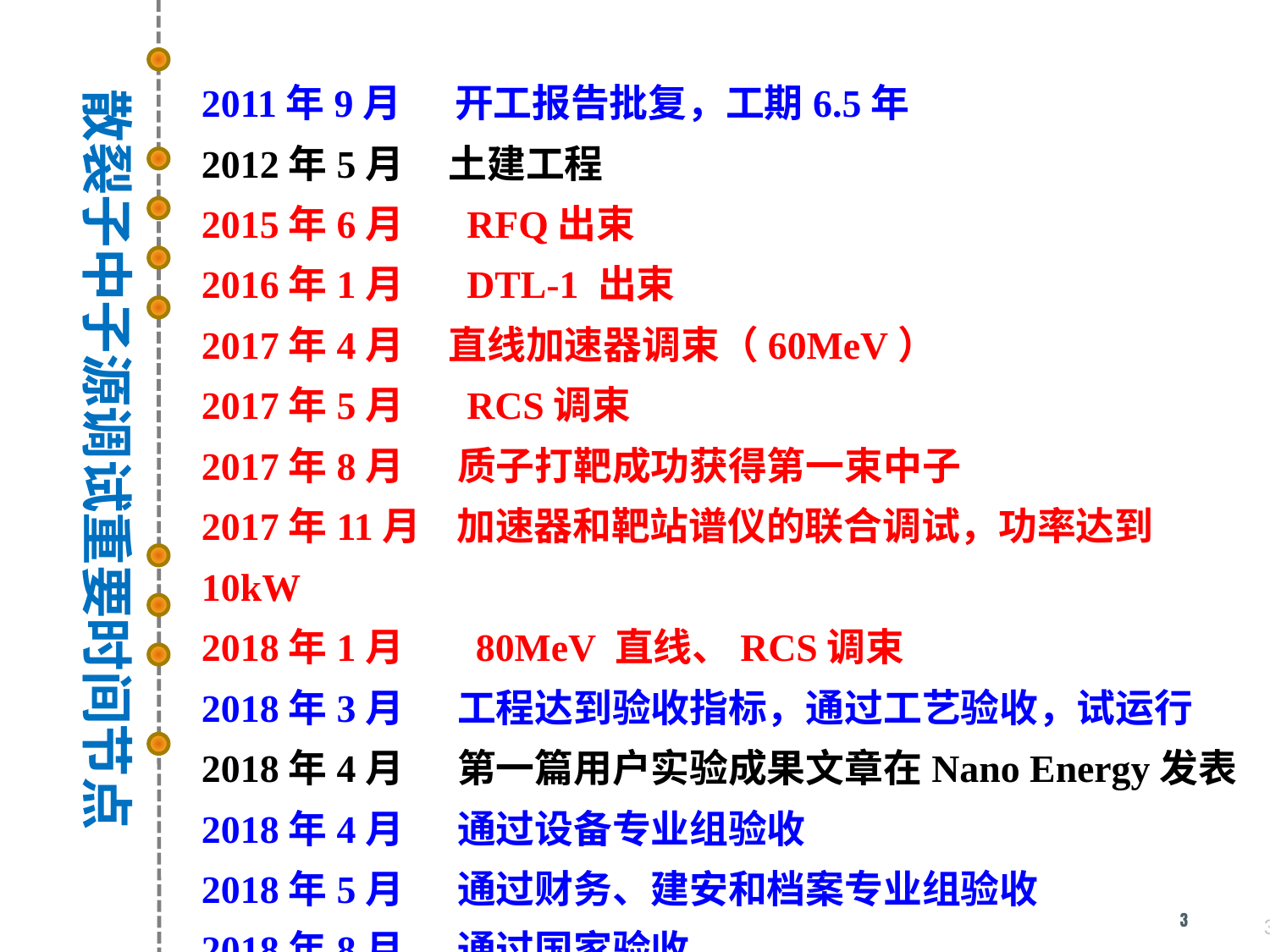

2011年9月      开工报告批复，工期6.5年
2012年5月     土建工程
2015年6月      RFQ出束
2016年1月      DTL-1 出束
2017年4月     直线加速器调束（60MeV）
2017年5月      RCS调束
2017年8月      质子打靶成功获得第一束中子
2017年11月    加速器和靶站谱仪的联合调试，功率达到10kW
2018年1月       80MeV 直线、RCS调束
2018年3月      工程达到验收指标，通过工艺验收，试运行
2018年4月      第一篇用户实验成果文章在Nano Energy发表
2018年4月      通过设备专业组验收
2018年5月      通过财务、建安和档案专业组验收
2018年8月      通过国家验收
散裂子中子源调试重要时间节点

3